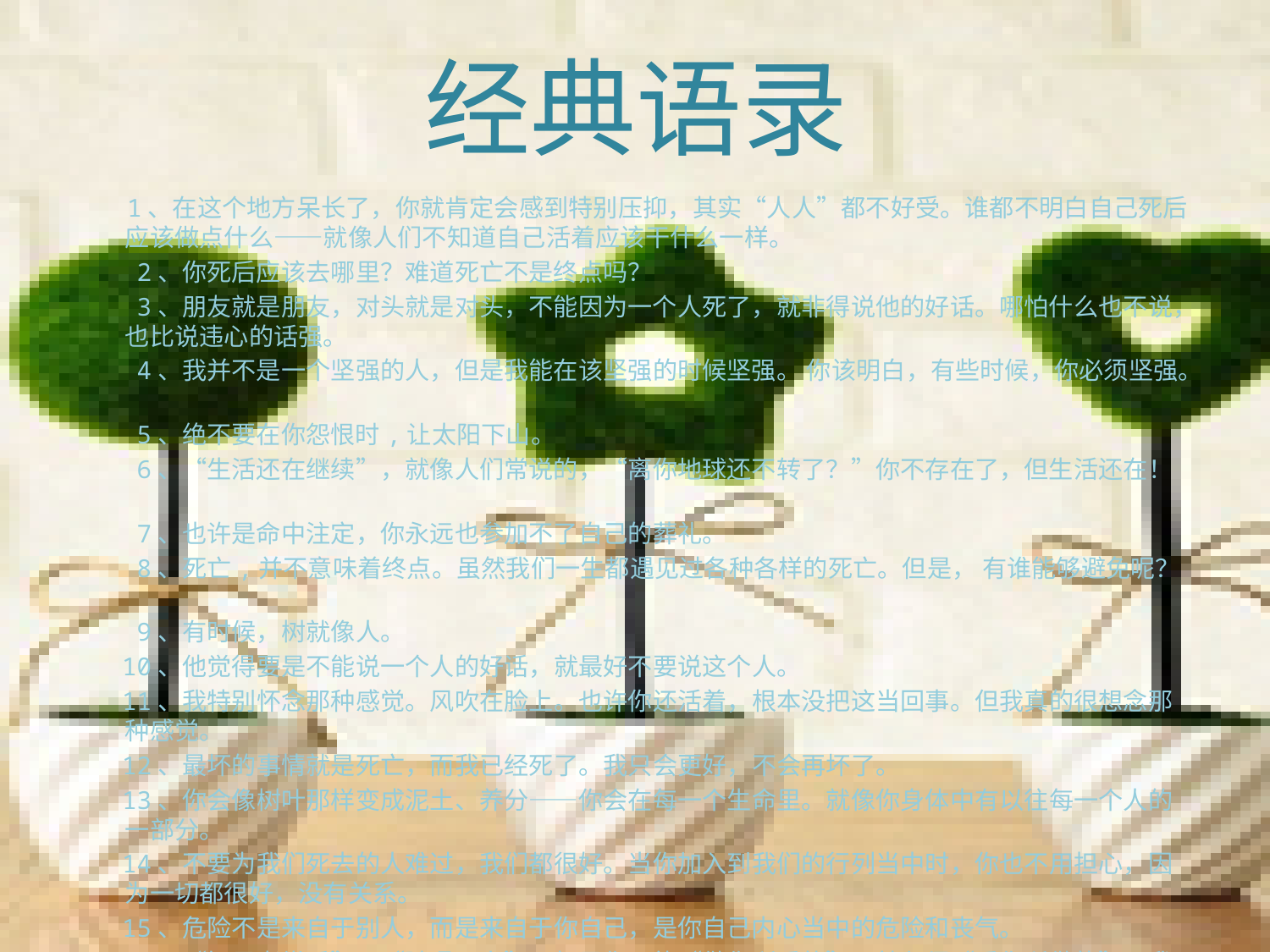

# 经典语录
         1、在这个地方呆长了，你就肯定会感到特别压抑，其实“人人”都不好受。谁都不明白自己死后应该做点什么——就像人们不知道自己活着应该干什么一样。
    2、你死后应该去哪里？难道死亡不是终点吗？
    3、朋友就是朋友，对头就是对头，不能因为一个人死了，就非得说他的好话。哪怕什么也不说，也比说违心的话强。
    4、我并不是一个坚强的人，但是我能在该坚强的时候坚强。 你该明白，有些时候，你必须坚强。
    5、绝不要在你怨恨时,让太阳下山。
    6、“生活还在继续”，就像人们常说的，“离你地球还不转了？”你不存在了，但生活还在！
    7、也许是命中注定，你永远也参加不了自己的葬礼。
    8、死亡,并不意味着终点。虽然我们一生都遇见过各种各样的死亡。但是， 有谁能够避免呢？
    9、有时候，树就像人。
   10、他觉得要是不能说一个人的好话，就最好不要说这个人。
   11、我特别怀念那种感觉。风吹在脸上。也许你还活着，根本没把这当回事。但我真的很想念那种感觉。
   12、最坏的事情就是死亡，而我已经死了。我只会更好，不会再坏了。
   13、你会像树叶那样变成泥土、养分——你会在每一个生命里。就像你身体中有以往每一个人的一部分。
   14、不要为我们死去的人难过，我们都很好。当你加入到我们的行列当中时，你也不用担心，因为一切都很好，没有关系。
   15、危险不是来自于别人，而是来自于你自己，是你自己内心当中的危险和丧气。
   16、“知足者常乐”，“随遇而安”，如果你不能“做你所爱的”，就必须“爱你所做的”，我觉得这就是真理。